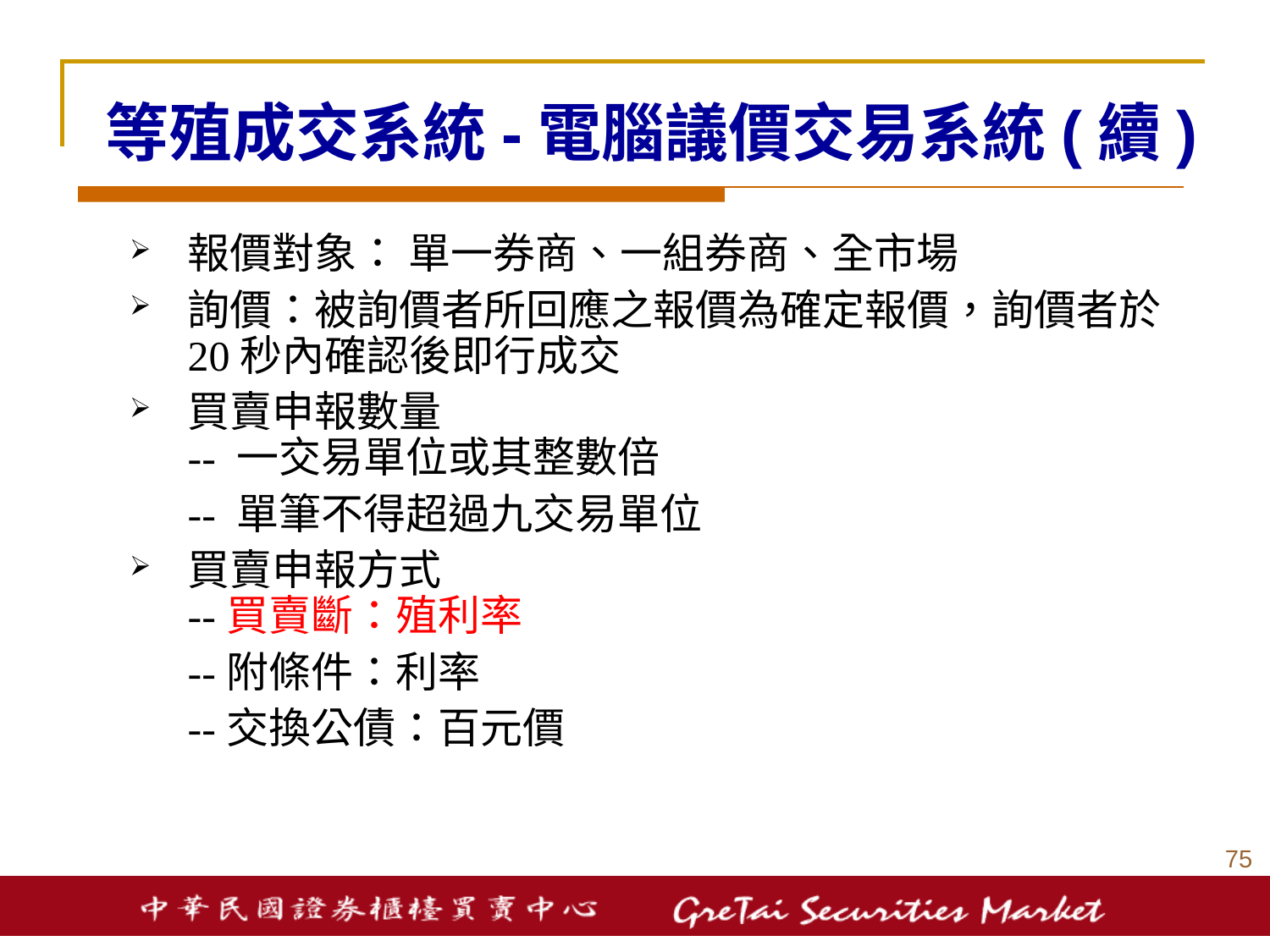

# 等殖成交系統-電腦議價交易系統(續)

報價對象： 單一券商、一組券商、全市場
詢價：被詢價者所回應之報價為確定報價，詢價者於20秒內確認後即行成交
買賣申報數量
	-- 一交易單位或其整數倍
	-- 單筆不得超過九交易單位
買賣申報方式
	--買賣斷：殖利率
	--附條件：利率
	--交換公債：百元價

75